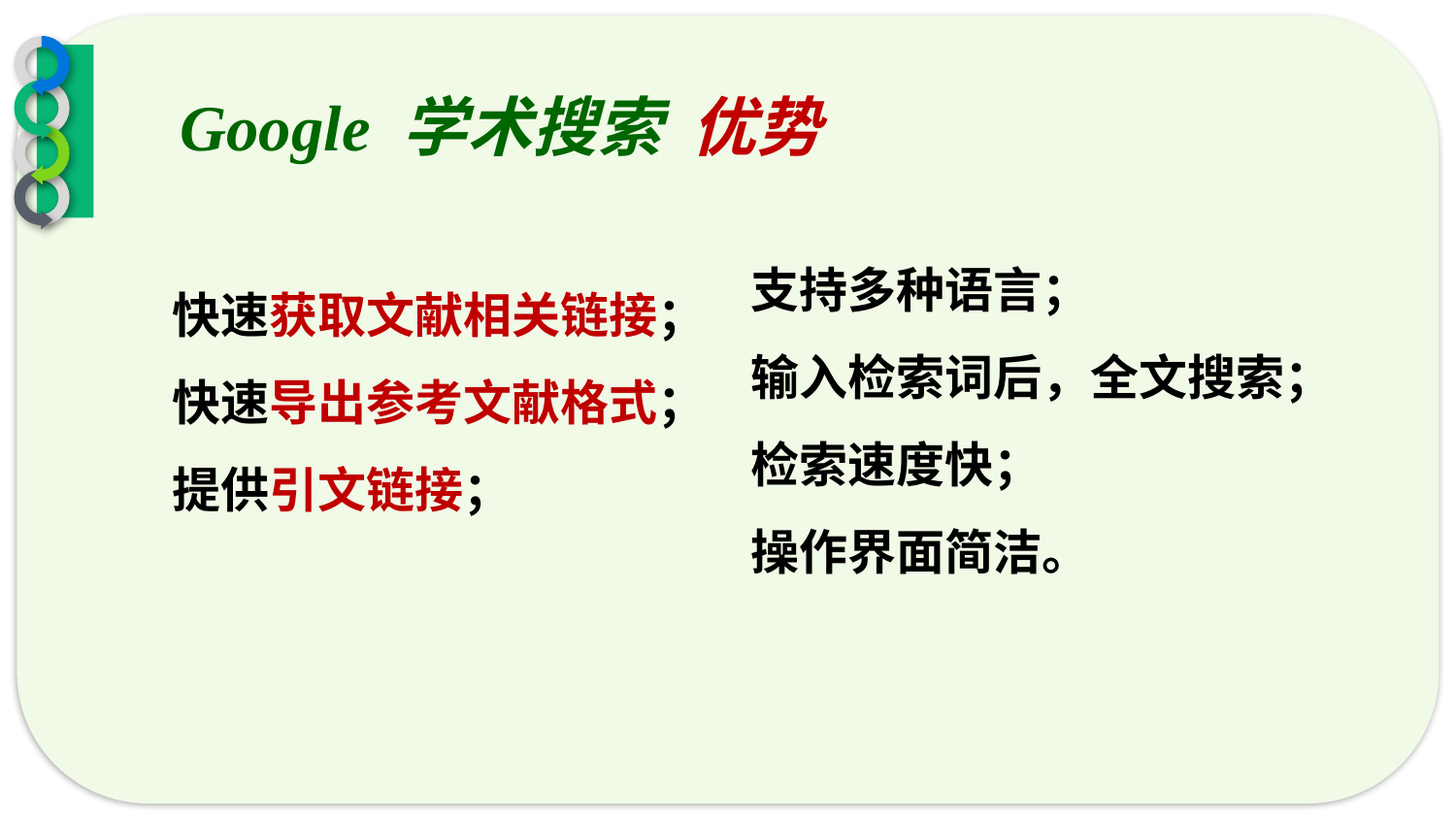

Google 学术搜索  优势
支持多种语言；
输入检索词后，全文搜索；
检索速度快；
操作界面简洁。
快速获取文献相关链接；
快速导出参考文献格式；
提供引文链接；